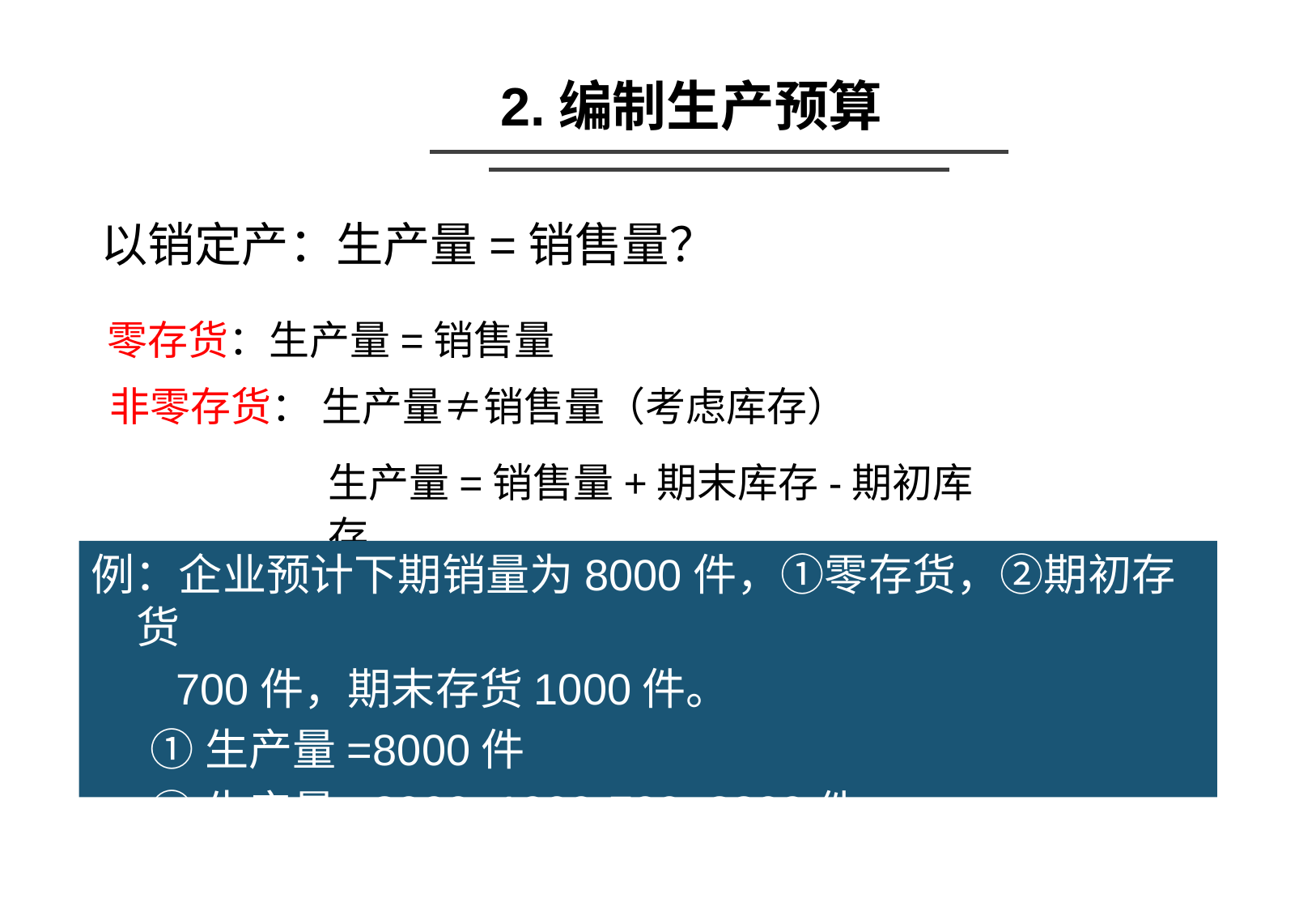

2.编制生产预算
以销定产：生产量=销售量？
零存货：生产量=销售量
非零存货： 生产量≠销售量（考虑库存）
生产量=销售量+期末库存-期初库存
例：企业预计下期销量为8000件，①零存货，②期初存货
       700件，期末存货1000件。
      ①生产量=8000件
      ②生产量=8000+1000-700=8300件